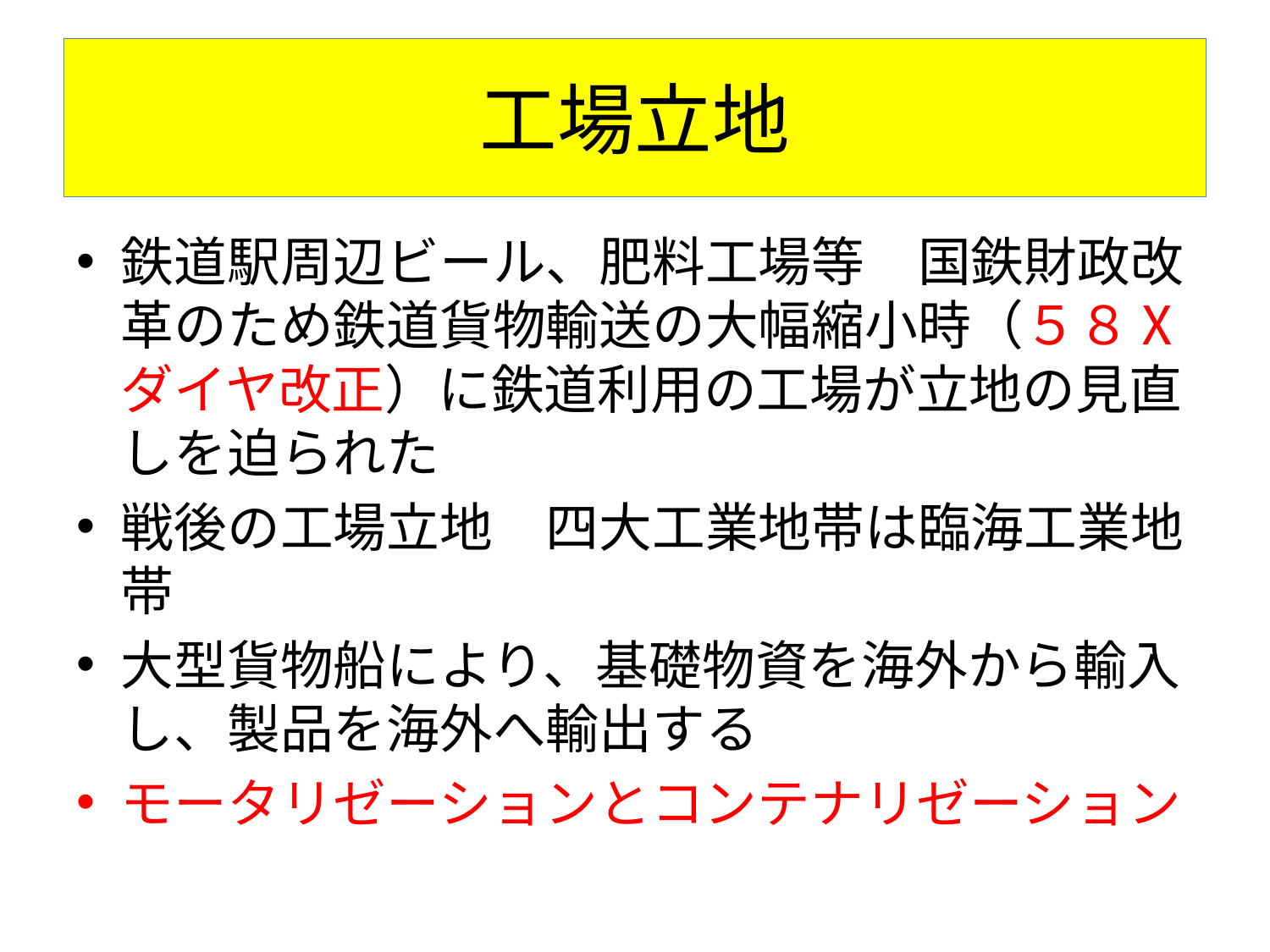

# 工場立地
鉄道駅周辺ビール、肥料工場等　国鉄財政改革のため鉄道貨物輸送の大幅縮小時（５８Ⅹダイヤ改正）に鉄道利用の工場が立地の見直しを迫られた
戦後の工場立地　四大工業地帯は臨海工業地帯
大型貨物船により、基礎物資を海外から輸入し、製品を海外へ輸出する
モータリゼーションとコンテナリゼーション